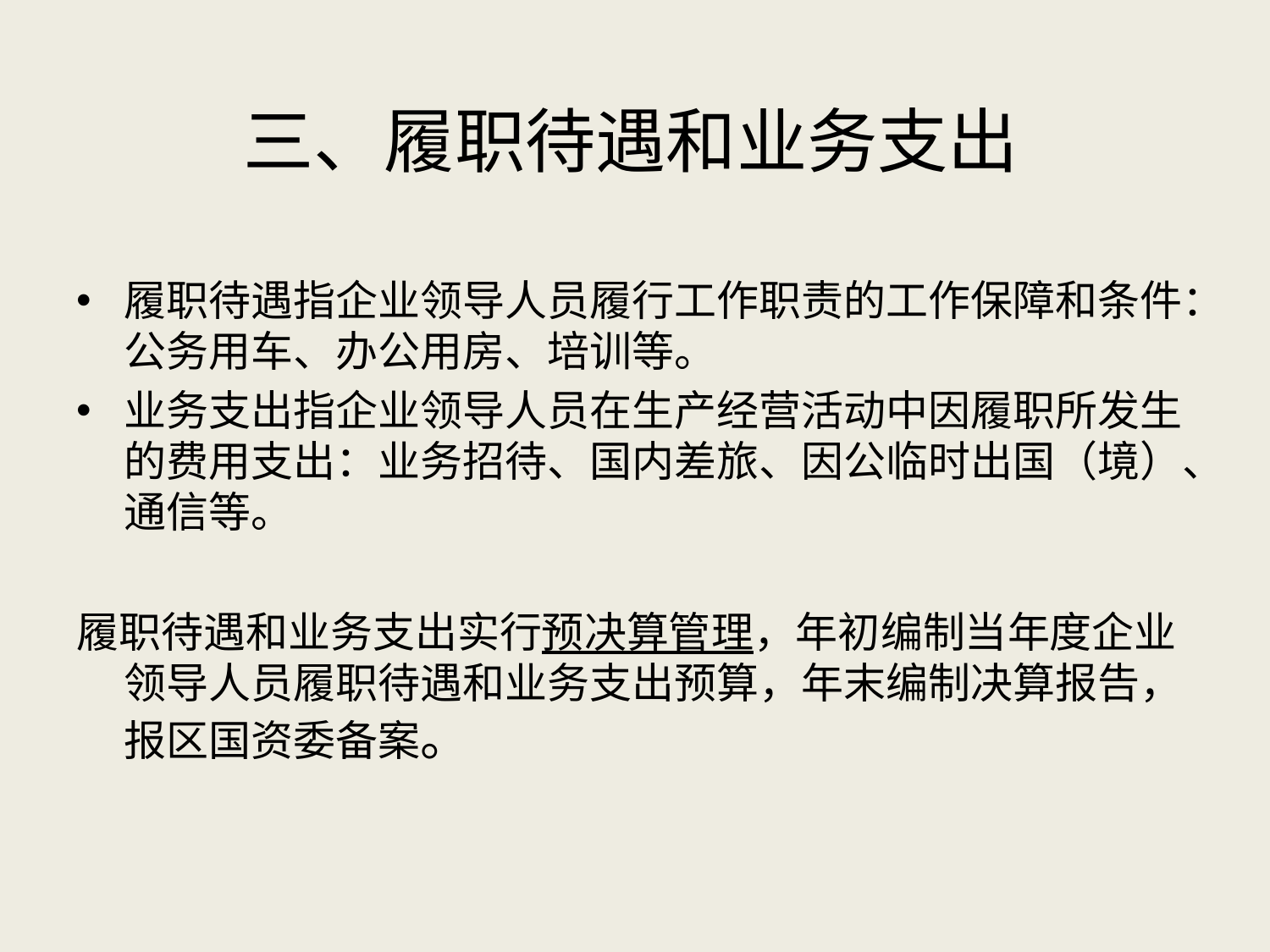

# 三、履职待遇和业务支出
履职待遇指企业领导人员履行工作职责的工作保障和条件：公务用车、办公用房、培训等。
业务支出指企业领导人员在生产经营活动中因履职所发生的费用支出：业务招待、国内差旅、因公临时出国（境）、通信等。

履职待遇和业务支出实行预决算管理，年初编制当年度企业领导人员履职待遇和业务支出预算，年末编制决算报告，报区国资委备案。